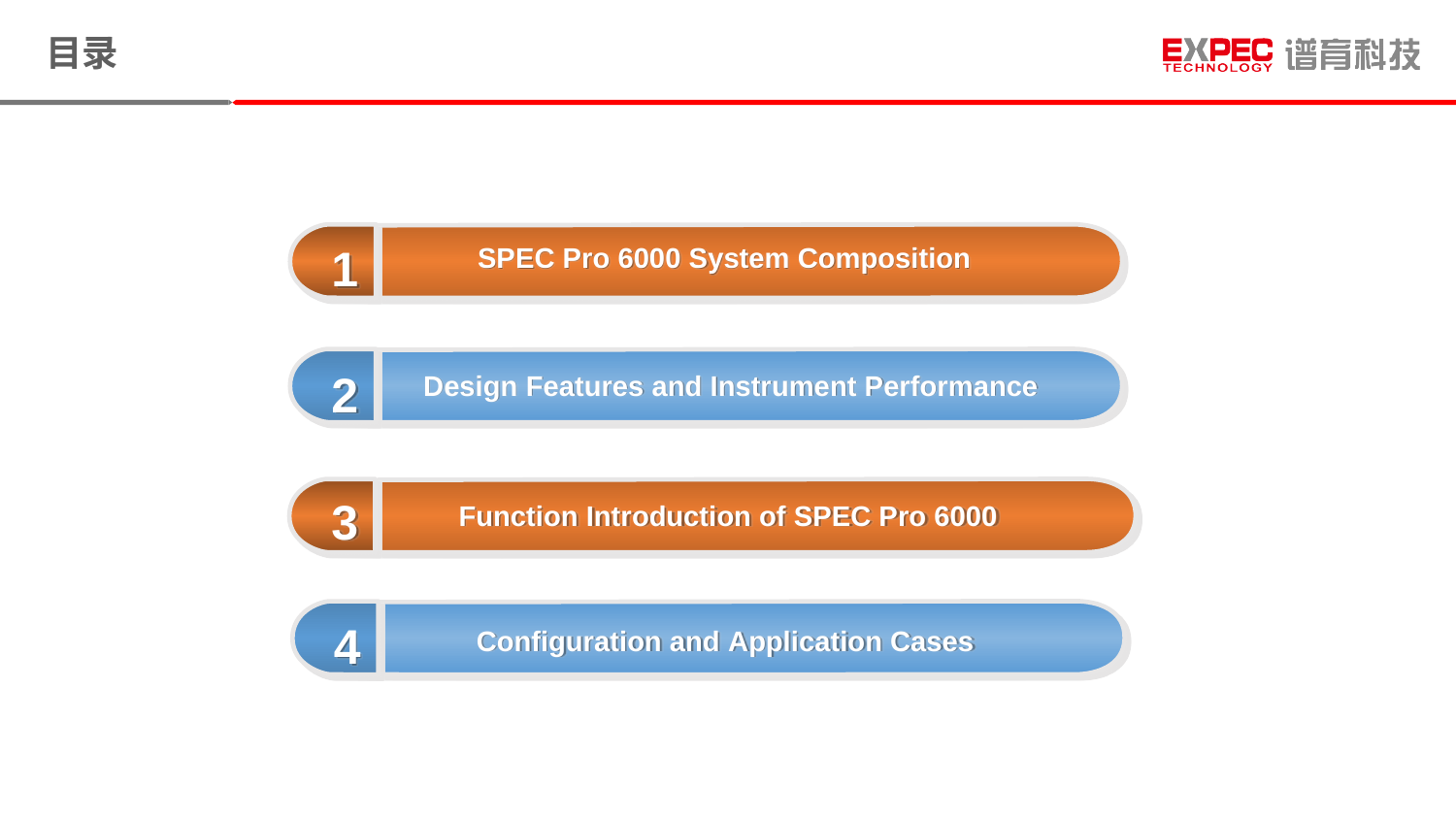

# 目录

1
SPEC Pro 6000 System Composition

2
Design Features and Instrument Performance

3
Function Introduction of SPEC Pro 6000

4
Configuration and Application Cases
2